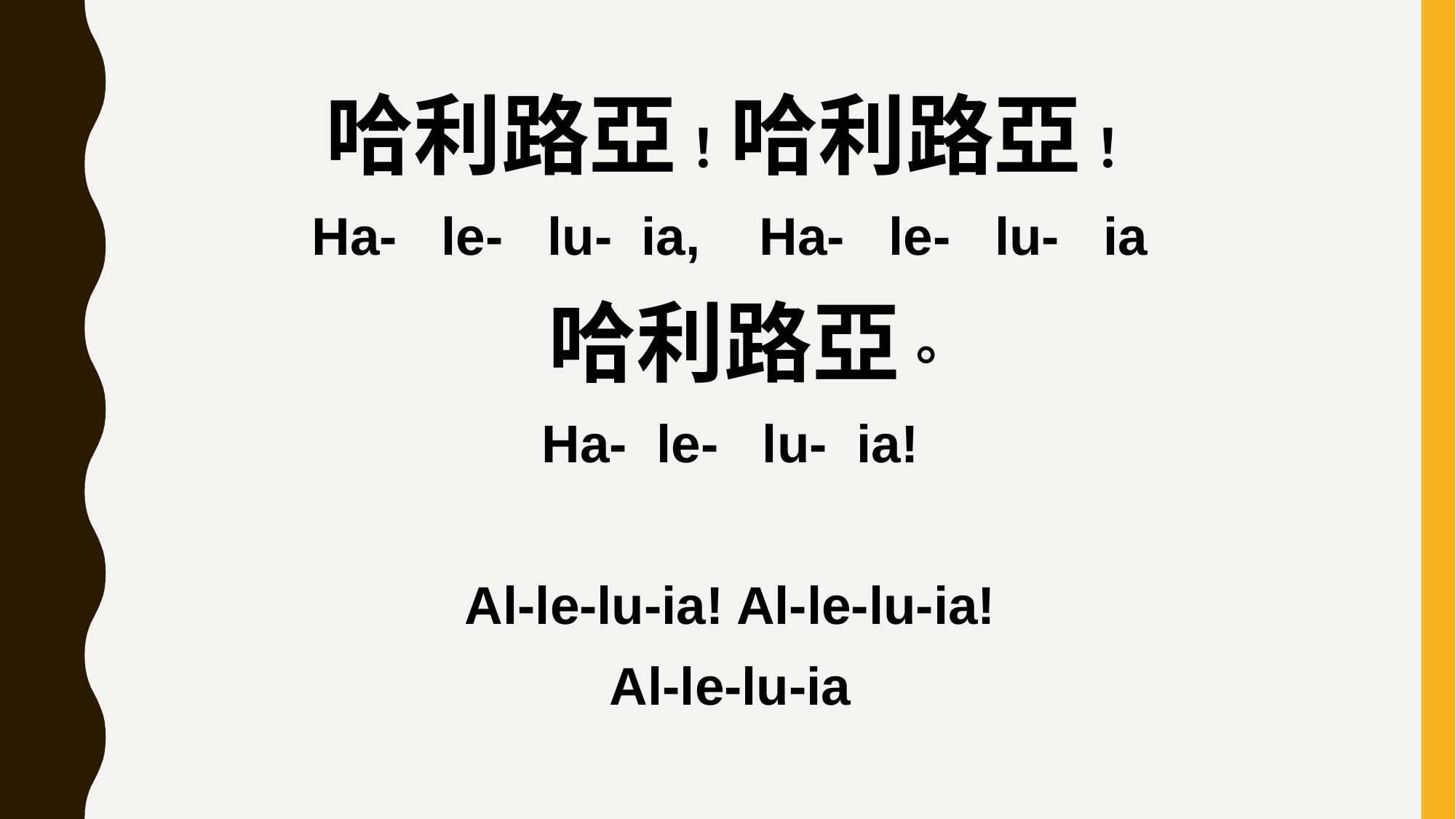

哈利路亞！哈利路亞！
Ha-   le-   lu-  ia,    Ha-   le-   lu-   ia
 哈利路亞。
Ha-  le-   lu-  ia!

Al-le-lu-ia! Al-le-lu-ia!
Al-le-lu-ia